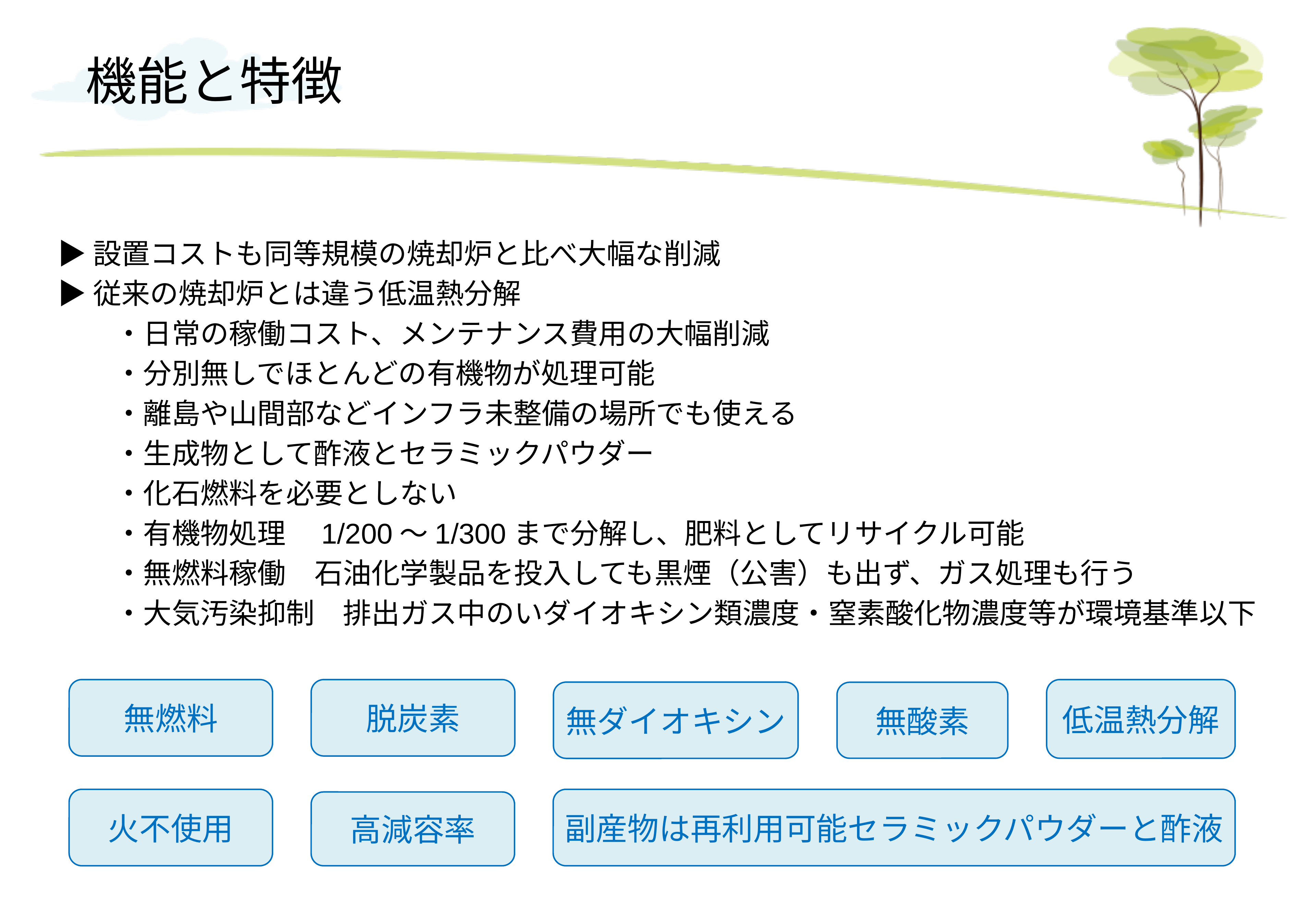

# 機能と特徴
▶設置コストも同等規模の焼却炉と比べ大幅な削減
▶従来の焼却炉とは違う低温熱分解
　　・日常の稼働コスト、メンテナンス費用の大幅削減
　　・分別無しでほとんどの有機物が処理可能
　　・離島や山間部などインフラ未整備の場所でも使える
　　・生成物として酢液とセラミックパウダー
　　・化石燃料を必要としない
　　・有機物処理　1/200～1/300まで分解し、肥料としてリサイクル可能
　　・無燃料稼働　石油化学製品を投入しても黒煙（公害）も出ず、ガス処理も行う
　　・大気汚染抑制　排出ガス中のいダイオキシン類濃度・窒素酸化物濃度等が環境基準以下
無燃料
脱炭素
低温熱分解
無ダイオキシン
無酸素
火不使用
副産物は再利用可能セラミックパウダーと酢液
高減容率